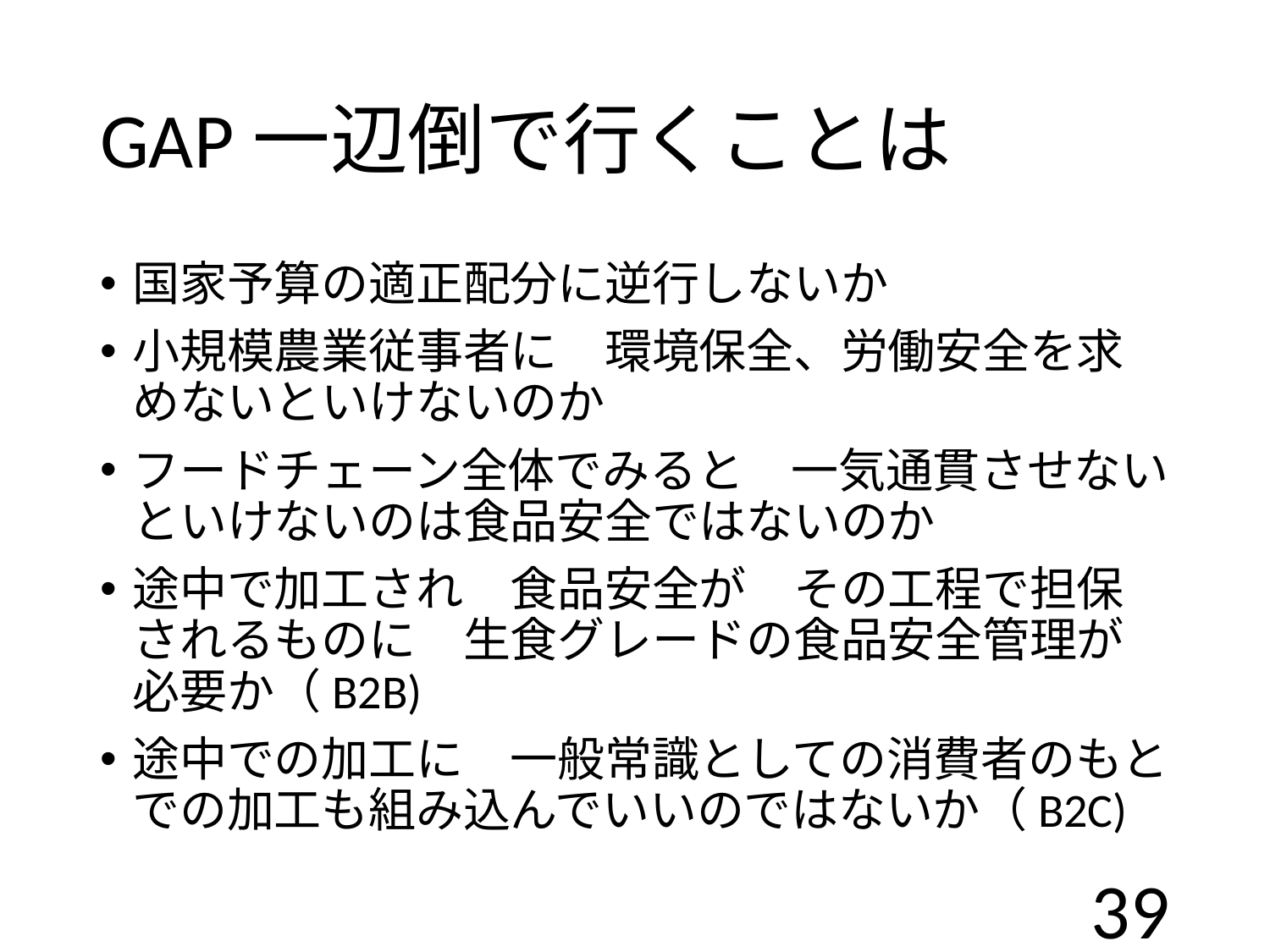

# GAP一辺倒で行くことは
国家予算の適正配分に逆行しないか
小規模農業従事者に　環境保全、労働安全を求めないといけないのか
フードチェーン全体でみると　一気通貫させないといけないのは食品安全ではないのか
途中で加工され　食品安全が　その工程で担保されるものに　生食グレードの食品安全管理が必要か（B2B)
途中での加工に　一般常識としての消費者のもとでの加工も組み込んでいいのではないか（B2C)
39